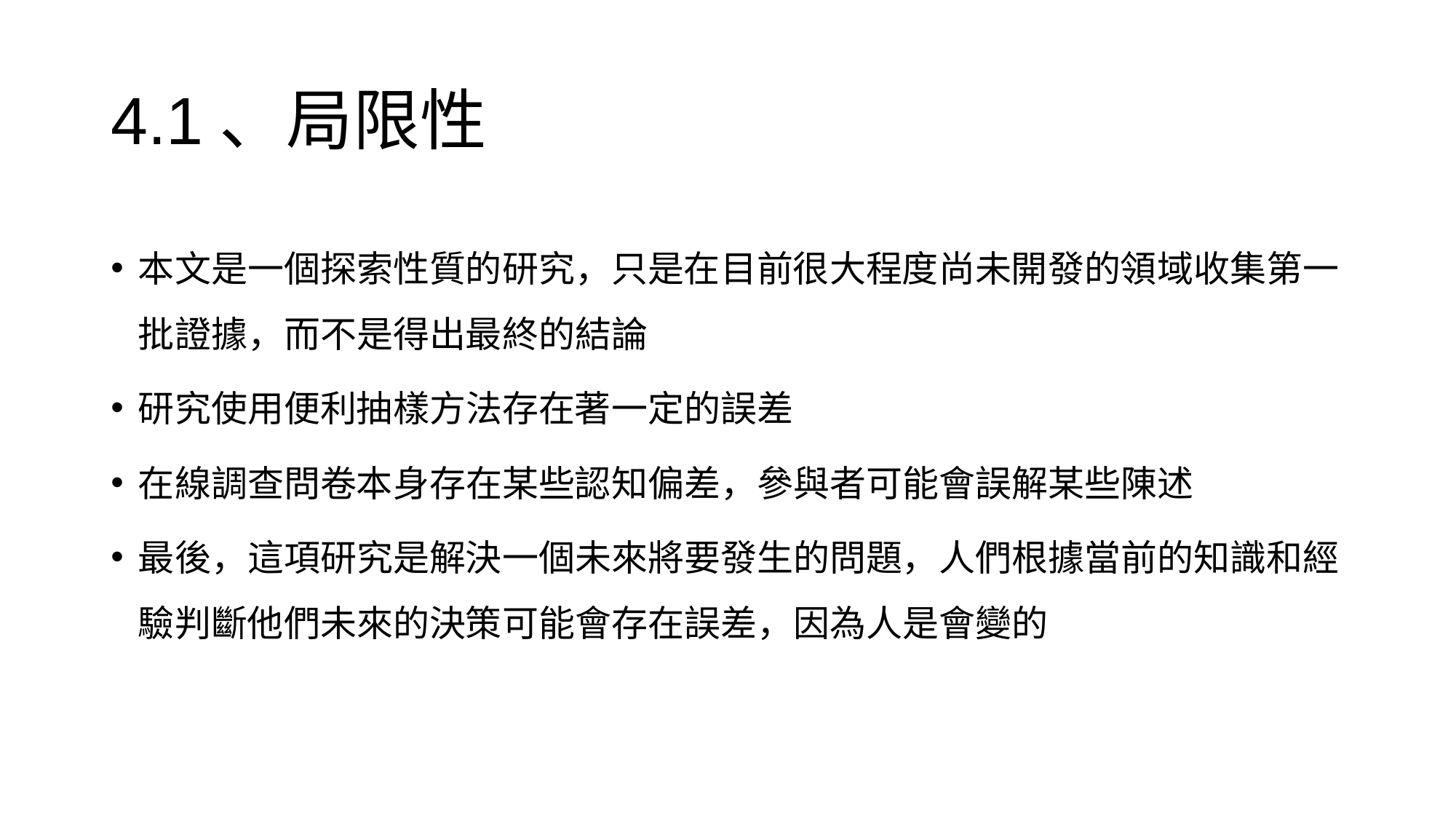

# 4.1、局限性
本文是一個探索性質的研究，只是在目前很大程度尚未開發的領域收集第一批證據，而不是得出最終的結論
研究使用便利抽樣方法存在著一定的誤差
在線調查問卷本身存在某些認知偏差，參與者可能會誤解某些陳述
最後，這項研究是解決一個未來將要發生的問題，人們根據當前的知識和經驗判斷他們未來的決策可能會存在誤差，因為人是會變的